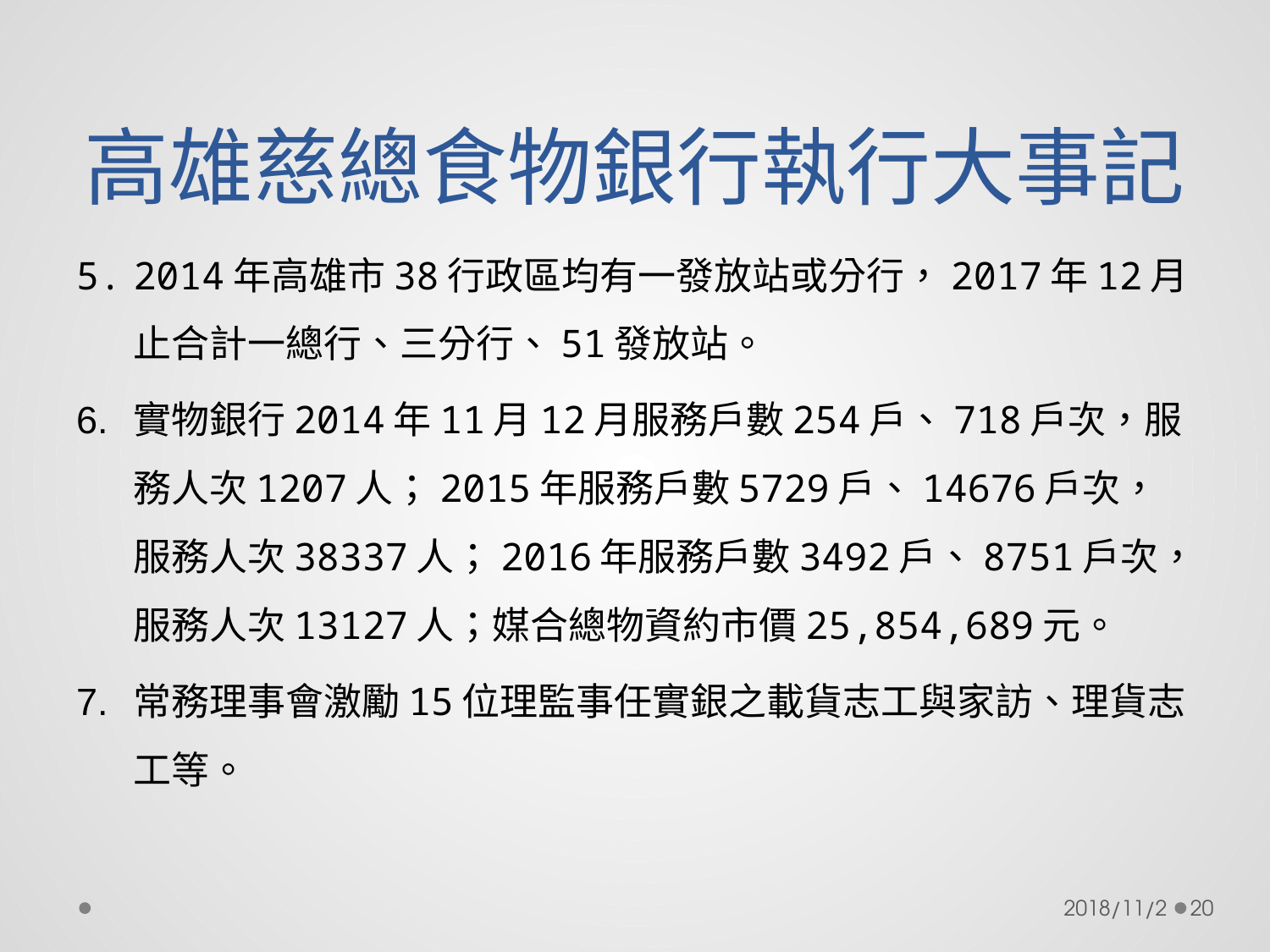

# 高雄慈總食物銀行執行大事記
2014年高雄市38行政區均有一發放站或分行，2017年12月止合計一總行、三分行、51發放站。
實物銀行2014年11月12月服務戶數254戶、718戶次，服務人次1207人；2015年服務戶數5729戶、14676戶次，服務人次38337人；2016年服務戶數3492戶、8751戶次，服務人次13127人；媒合總物資約市價25,854,689元。
常務理事會激勵15位理監事任實銀之載貨志工與家訪、理貨志工等。

2018/11/2
20